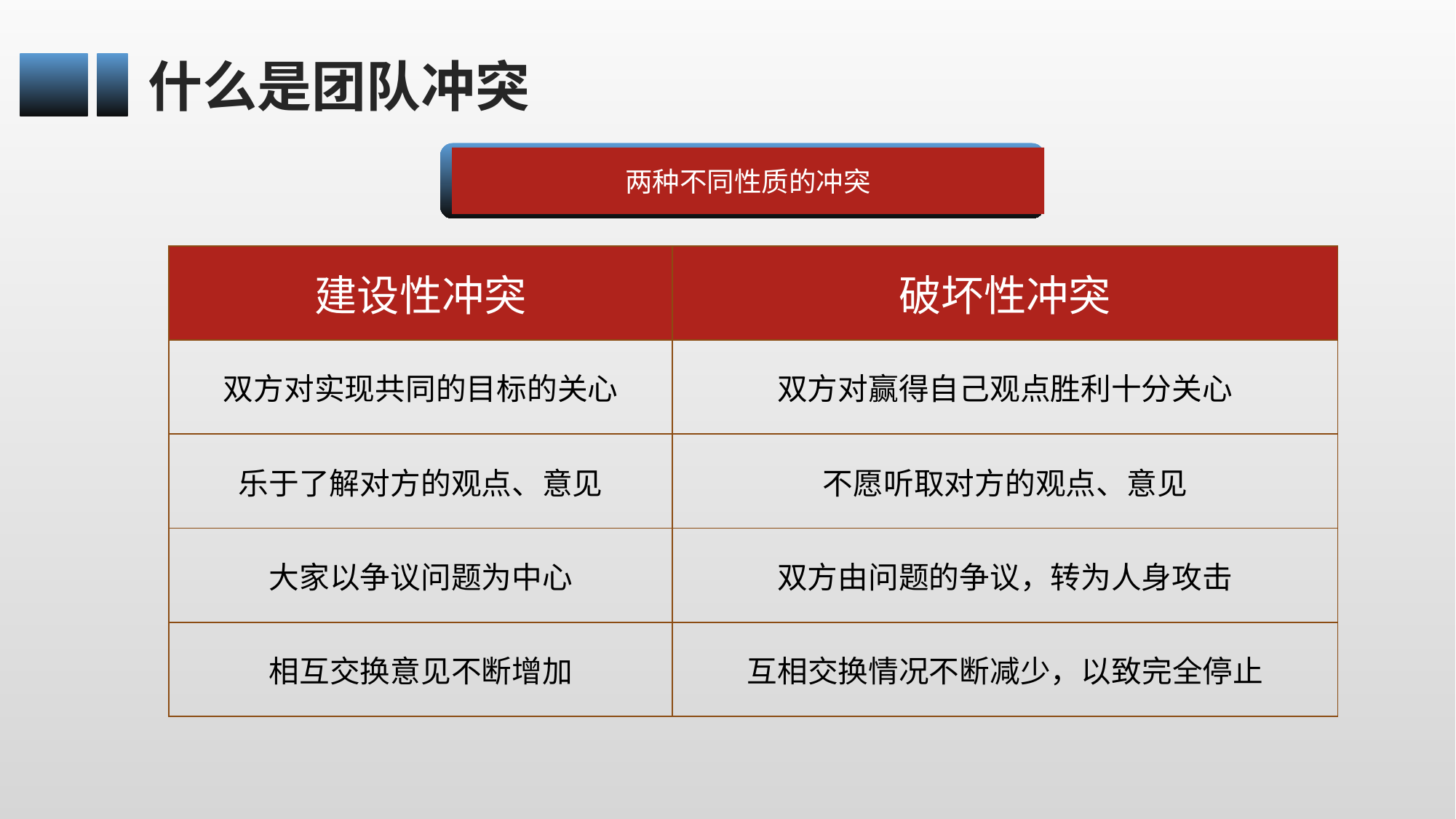

什么是团队冲突

两种不同性质的冲突

| 建设性冲突 | 破坏性冲突 |
| --- | --- |
| 双方对实现共同的目标的关心 | 双方对赢得自己观点胜利十分关心 |
| 乐于了解对方的观点、意见 | 不愿听取对方的观点、意见 |
| 大家以争议问题为中心 | 双方由问题的争议，转为人身攻击 |
| 相互交换意见不断增加 | 互相交换情况不断减少，以致完全停止 |